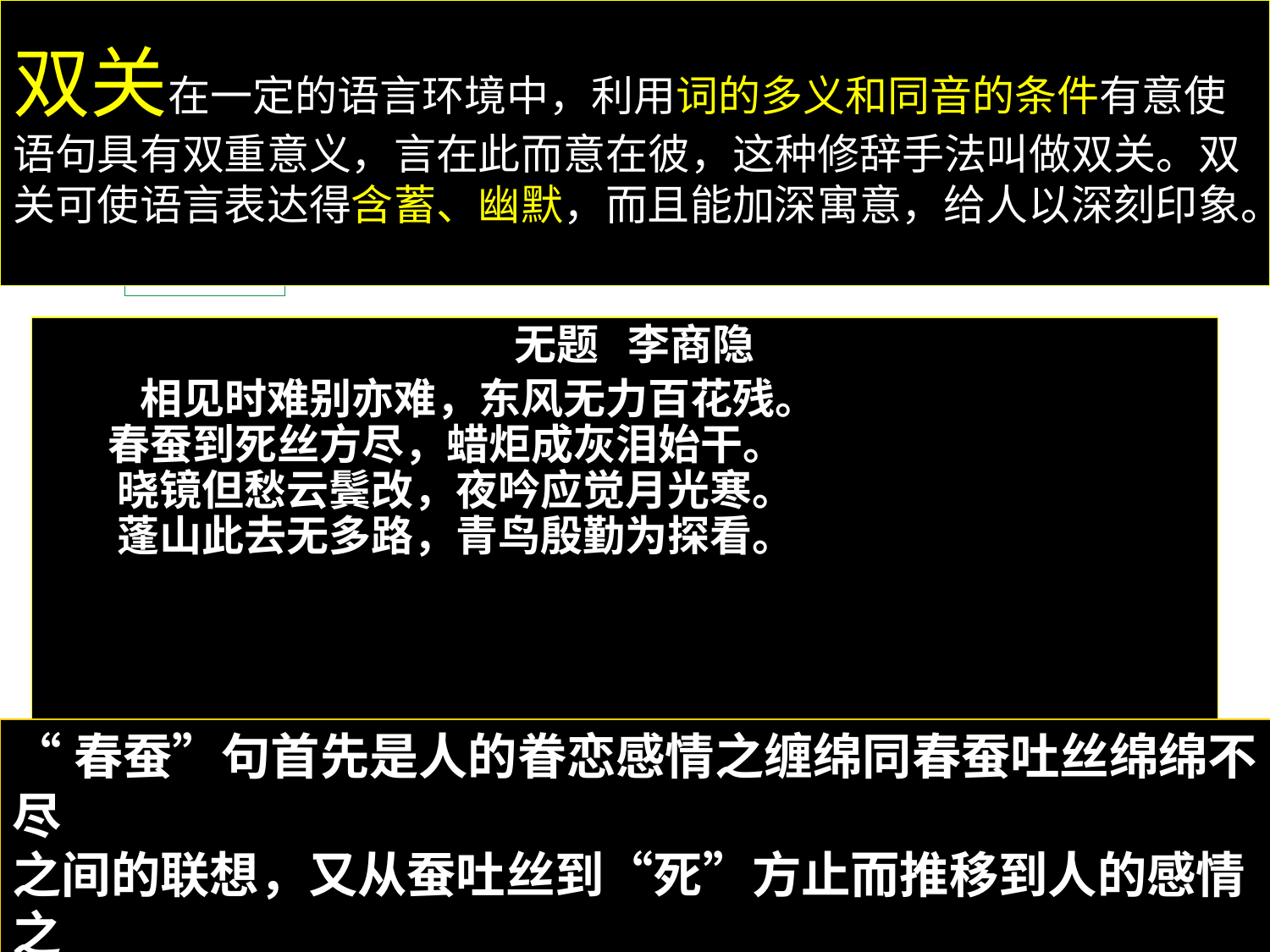

双关在一定的语言环境中，利用词的多义和同音的条件有意使语句具有双重意义，言在此而意在彼，这种修辞手法叫做双关。双关可使语言表达得含蓄、幽默，而且能加深寓意，给人以深刻印象。
 无题   李商隐
         相见时难别亦难，东风无力百花残。
　  春蚕到死丝方尽，蜡炬成灰泪始干。
　   晓镜但愁云鬓改，夜吟应觉月光寒。
　   蓬山此去无多路，青鸟殷勤为探看。
“春蚕”句首先是人的眷恋感情之缠绵同春蚕吐丝绵绵不尽
之间的联想，又从蚕吐丝到“死”方止而推移到人的感情之
生死不渝，意义双关因此写出了“到死丝方尽”
双关